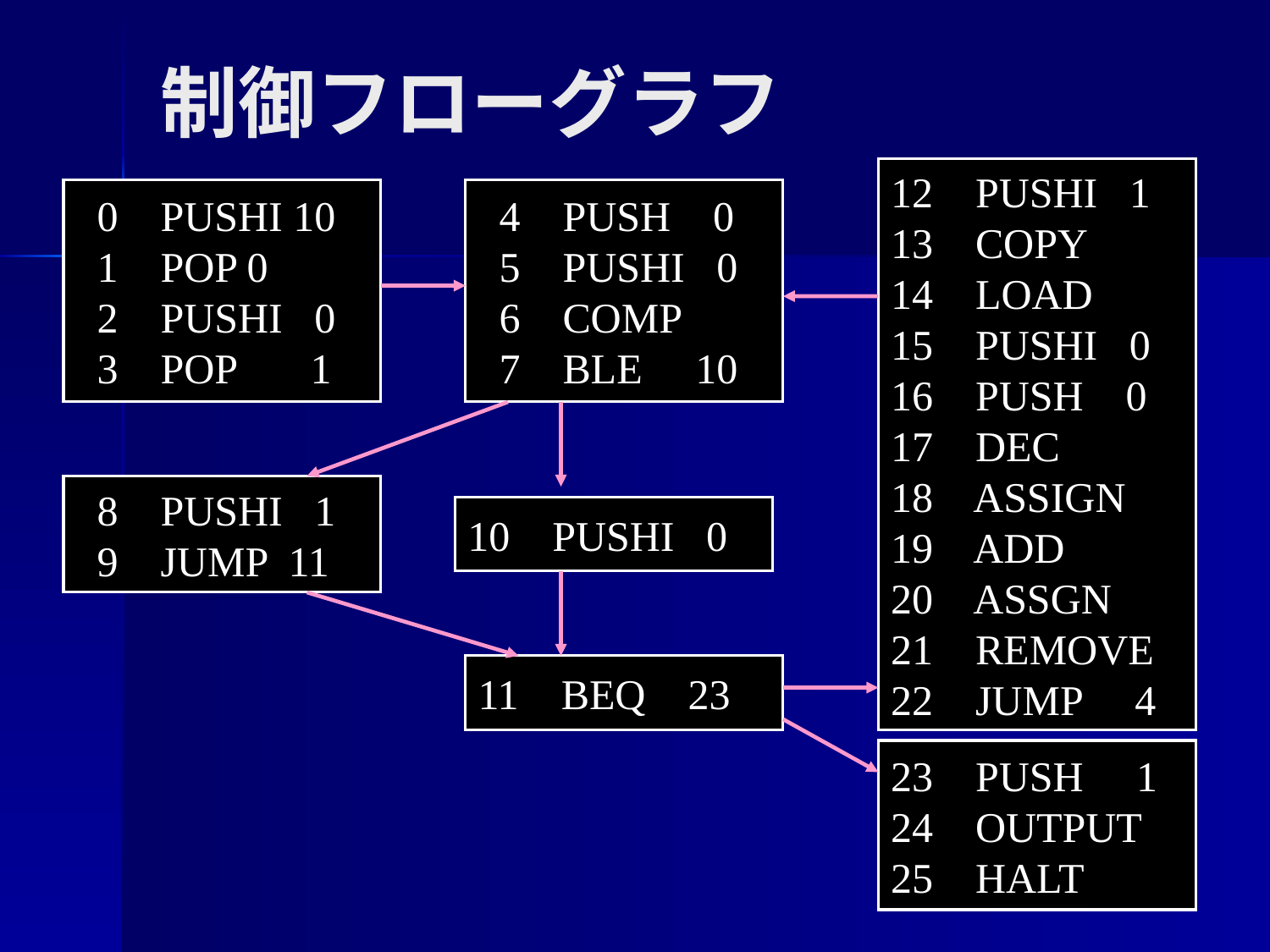

制御フローグラフ
12    PUSHI   1
13    COPY
14    LOAD
15    PUSHI   0
16    PUSH    0
17    DEC
18    ASSIGN
19    ADD
20    ASSGN
21    REMOVE
22    JUMP     4
  0    PUSHI 10
  1    POP 0
  2    PUSHI   0
  3    POP       1
  4    PUSH    0
  5    PUSHI   0
  6    COMP
  7    BLE     10

  8    PUSHI   1
  9    JUMP  11
10    PUSHI   0

11    BEQ    23

23    PUSH     1
24    OUTPUT
25    HALT